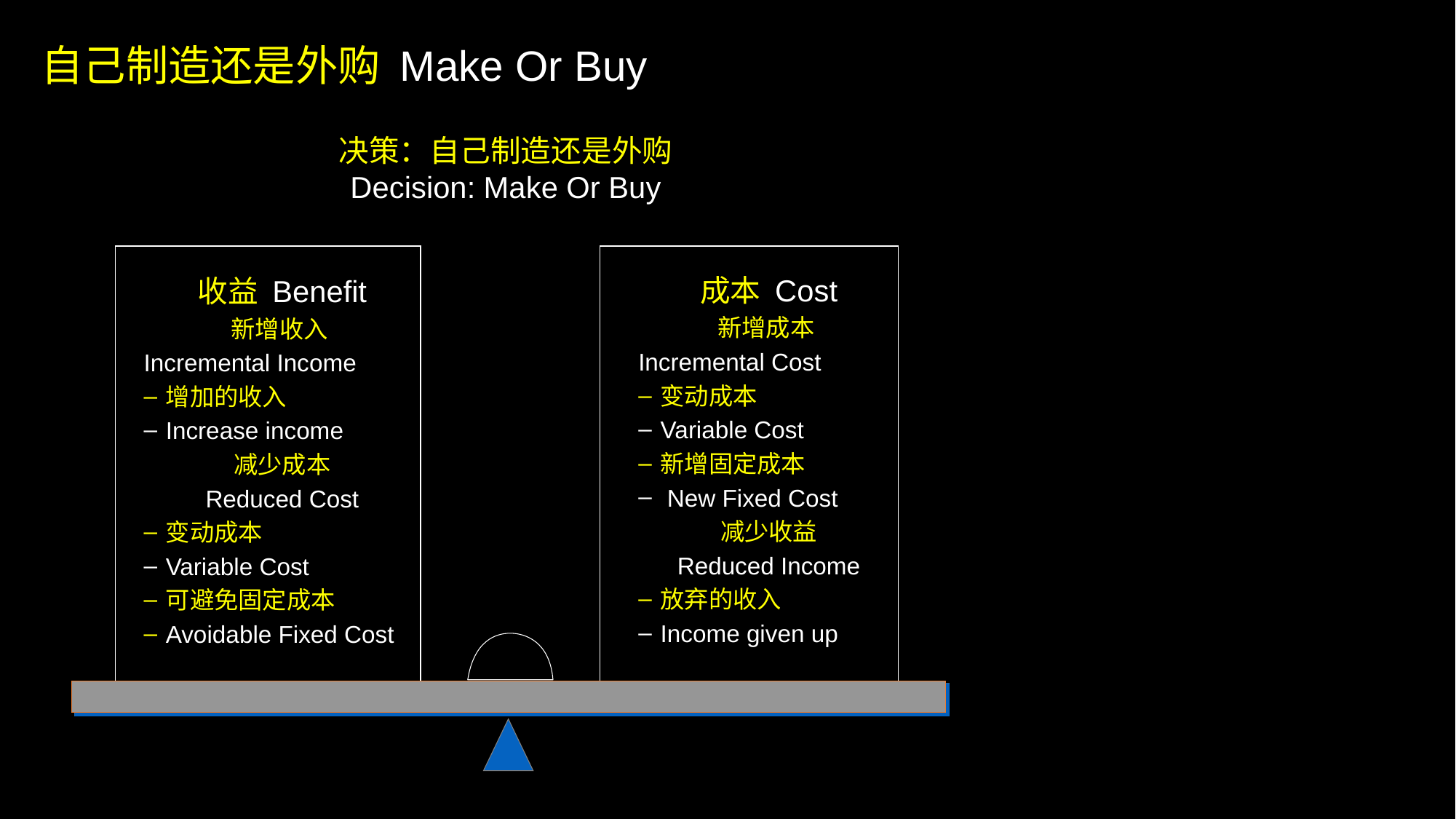

自己制造还是外购 Make Or Buy
决策：自己制造还是外购
Decision: Make Or Buy

收益 Benefit
新增收入
Incremental Income
增加的收入
Increase income
减少成本
Reduced Cost
变动成本
Variable Cost
可避免固定成本
Avoidable Fixed Cost

成本 Cost
新增成本
Incremental Cost
变动成本
Variable Cost
新增固定成本
 New Fixed Cost
减少收益
Reduced Income
放弃的收入
Income given up